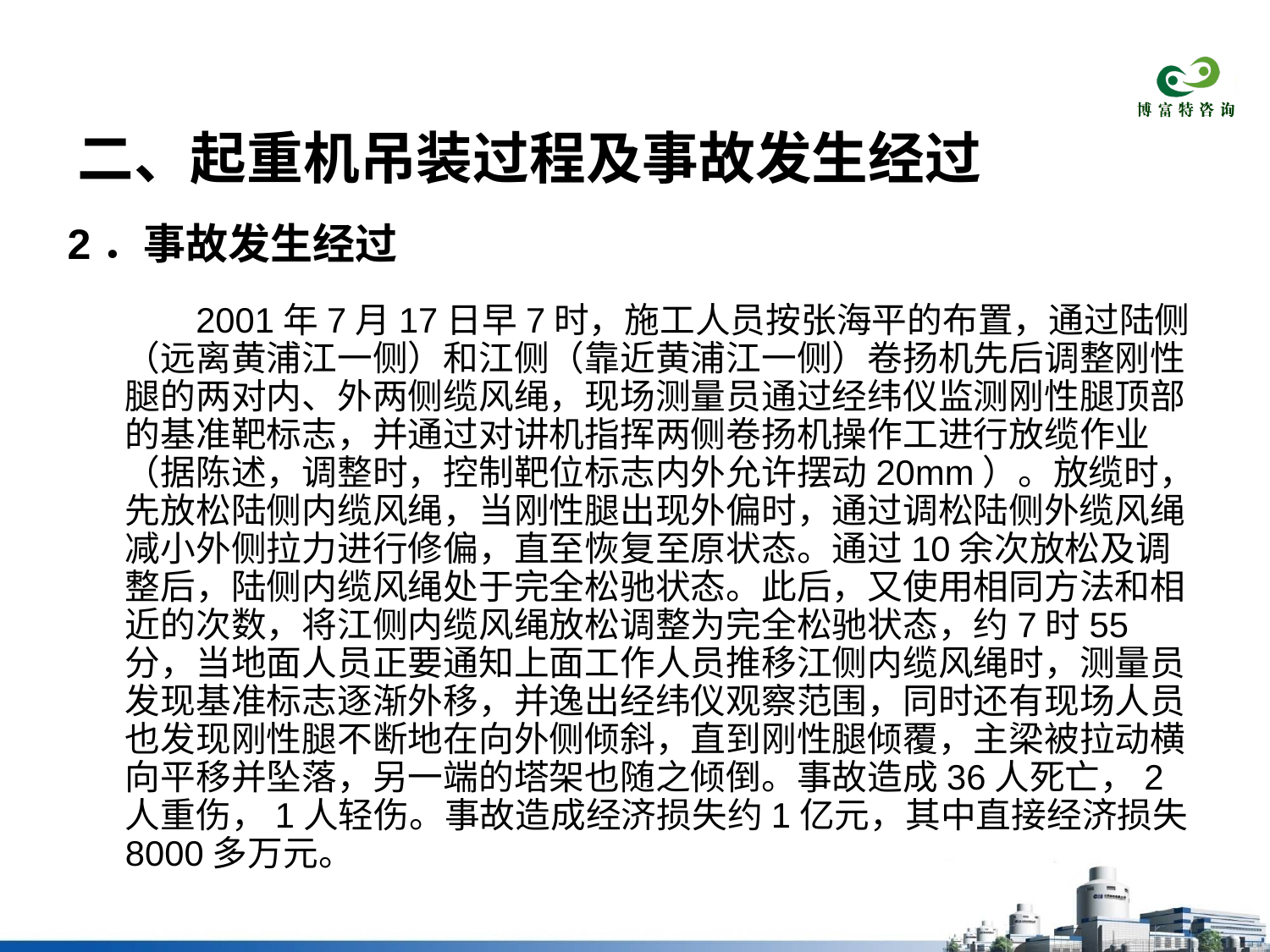

二、起重机吊装过程及事故发生经过
# 2．事故发生经过
　　     2001年7月17日早7时，施工人员按张海平的布置，通过陆侧（远离黄浦江一侧）和江侧（靠近黄浦江一侧）卷扬机先后调整刚性腿的两对内、外两侧缆风绳，现场测量员通过经纬仪监测刚性腿顶部的基准靶标志，并通过对讲机指挥两侧卷扬机操作工进行放缆作业（据陈述，调整时，控制靶位标志内外允许摆动20mm）。放缆时，先放松陆侧内缆风绳，当刚性腿出现外偏时，通过调松陆侧外缆风绳减小外侧拉力进行修偏，直至恢复至原状态。通过10余次放松及调整后，陆侧内缆风绳处于完全松驰状态。此后，又使用相同方法和相近的次数，将江侧内缆风绳放松调整为完全松驰状态，约7时55分，当地面人员正要通知上面工作人员推移江侧内缆风绳时，测量员发现基准标志逐渐外移，并逸出经纬仪观察范围，同时还有现场人员也发现刚性腿不断地在向外侧倾斜，直到刚性腿倾覆，主梁被拉动横向平移并坠落，另一端的塔架也随之倾倒。事故造成36人死亡，2人重伤，1人轻伤。事故造成经济损失约1亿元，其中直接经济损失8000多万元。